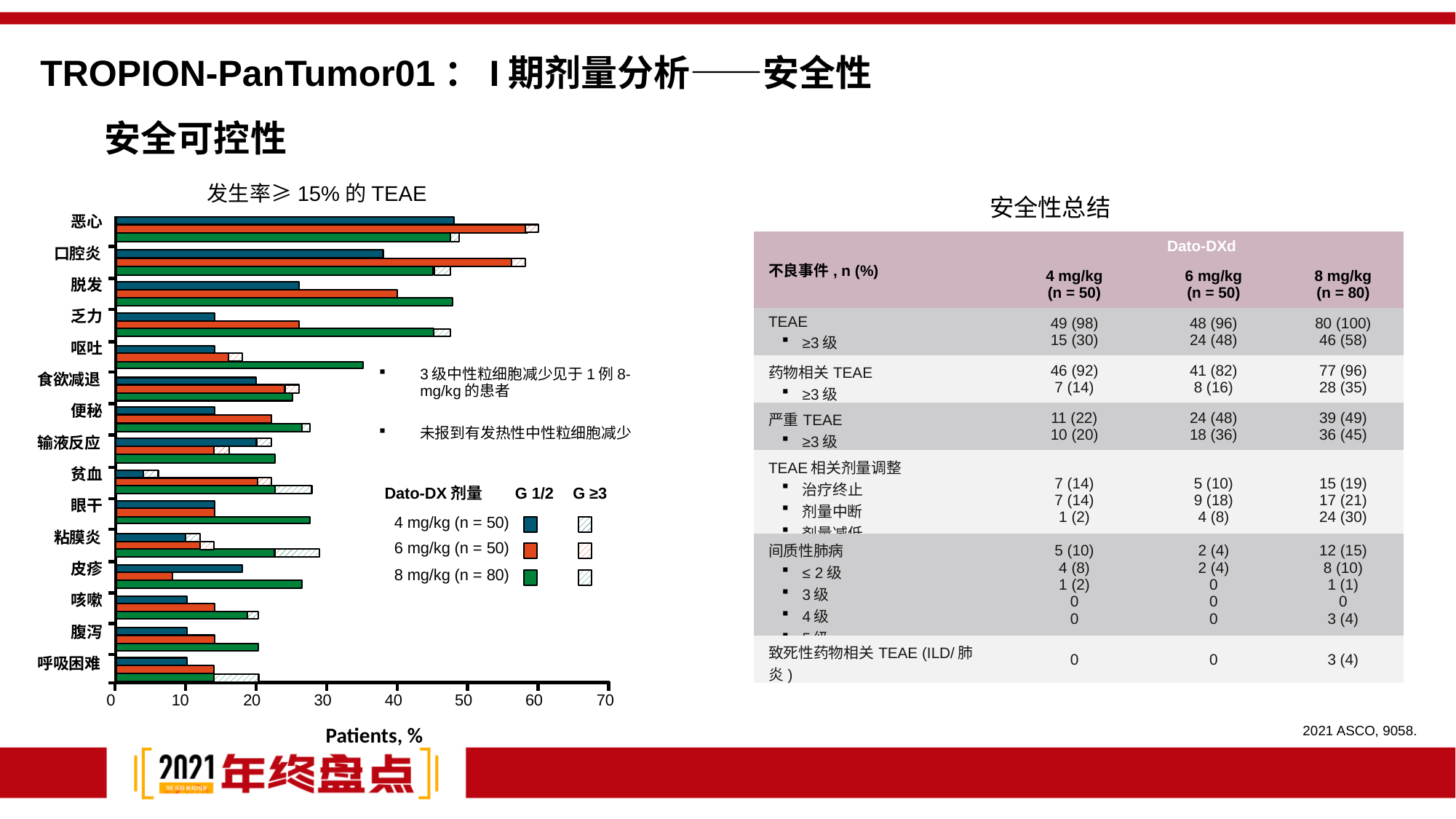

# TROPION-PanTumor01：I期剂量分析——安全性
安全可控性
发生率≥15%的TEAE
安全性总结
恶心
口腔炎
脱发
乏力
呕吐
食欲减退
便秘
输液反应
贫血
眼干
粘膜炎
皮疹
咳嗽
腹泻
呼吸困难

3级中性粒细胞减少见于1例8-mg/kg的患者
未报到有发热性中性粒细胞减少

Dato-DX剂量
G 1/2
G ≥3

4 mg/kg (n = 50)

6 mg/kg (n = 50)

8 mg/kg (n = 80)

0
10
20
30
40
50
60
70
| 不良事件, n (%) | Dato-DXd |  |  |
| --- | --- | --- | --- |
|  | 4 mg/kg (n = 50) | 6 mg/kg (n = 50) | 8 mg/kg (n = 80) |
| TEAE ≥3级 | 49 (98) 15 (30) | 48 (96) 24 (48) | 80 (100) 46 (58) |
| 药物相关TEAE ≥3级 | 46 (92) 7 (14) | 41 (82) 8 (16) | 77 (96) 28 (35) |
| 严重TEAE ≥3级 | 11 (22) 10 (20) | 24 (48) 18 (36) | 39 (49) 36 (45) |
| TEAE相关剂量调整 治疗终止 剂量中断 剂量减低 | 7 (14) 7 (14) 1 (2) | 5 (10) 9 (18) 4 (8) | 15 (19) 17 (21) 24 (30) |
| 间质性肺病 ≤ 2级 3级 4级 5级 | 5 (10) 4 (8) 1 (2) 0 0 | 2 (4) 2 (4) 0 0 0 | 12 (15) 8 (10) 1 (1) 0 3 (4) |
| 致死性药物相关TEAE (ILD/肺炎) | 0 | 0 | 3 (4) |
Patients, %
2021 ASCO, 9058.